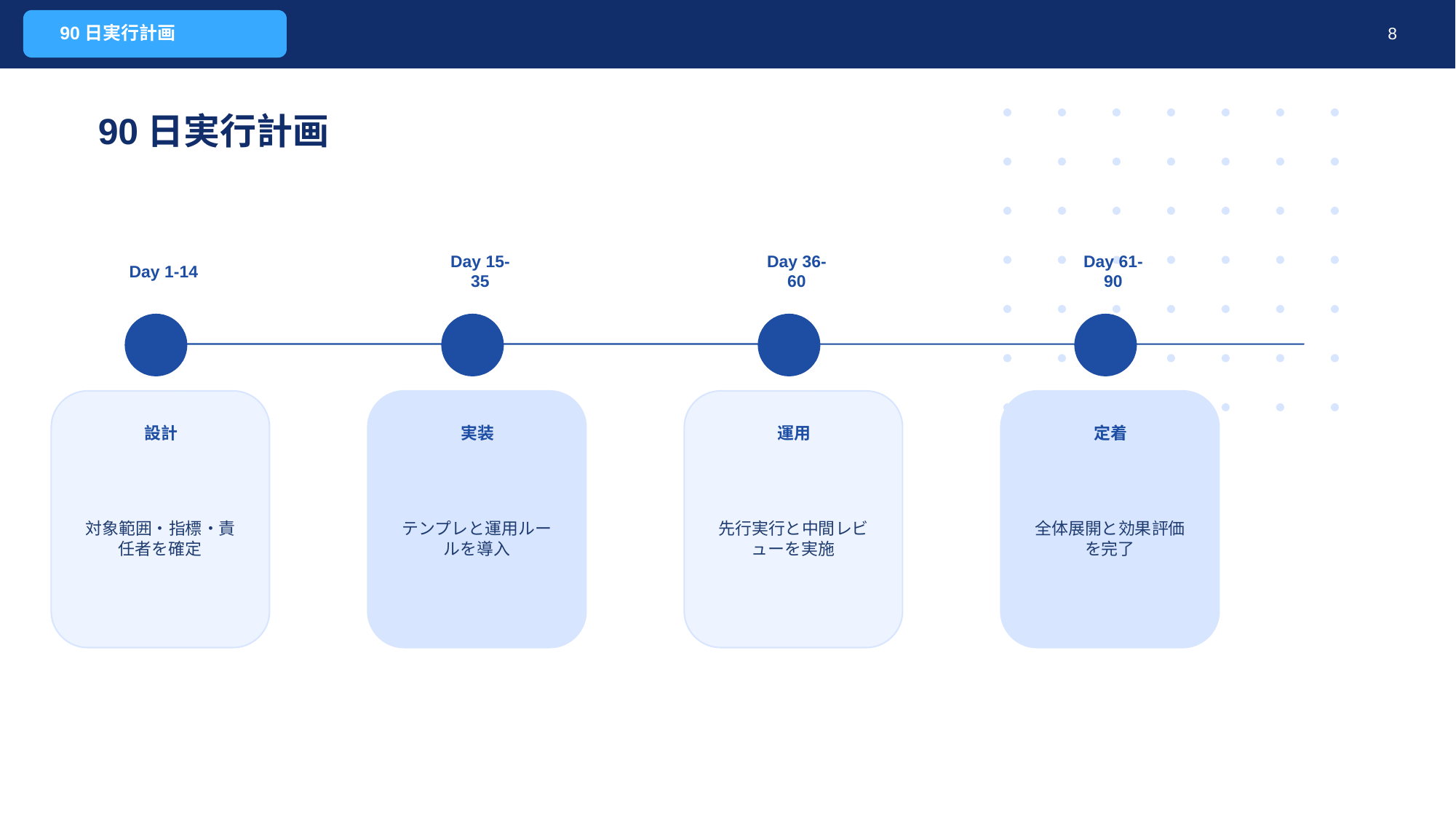

90日実行計画
8
90日実行計画

Day 1-14
Day 15-35
Day 36-60
Day 61-90

設計
実装
運用
定着
対象範囲・指標・責任者を確定
テンプレと運用ルールを導入
先行実行と中間レビューを実施
全体展開と効果評価を完了